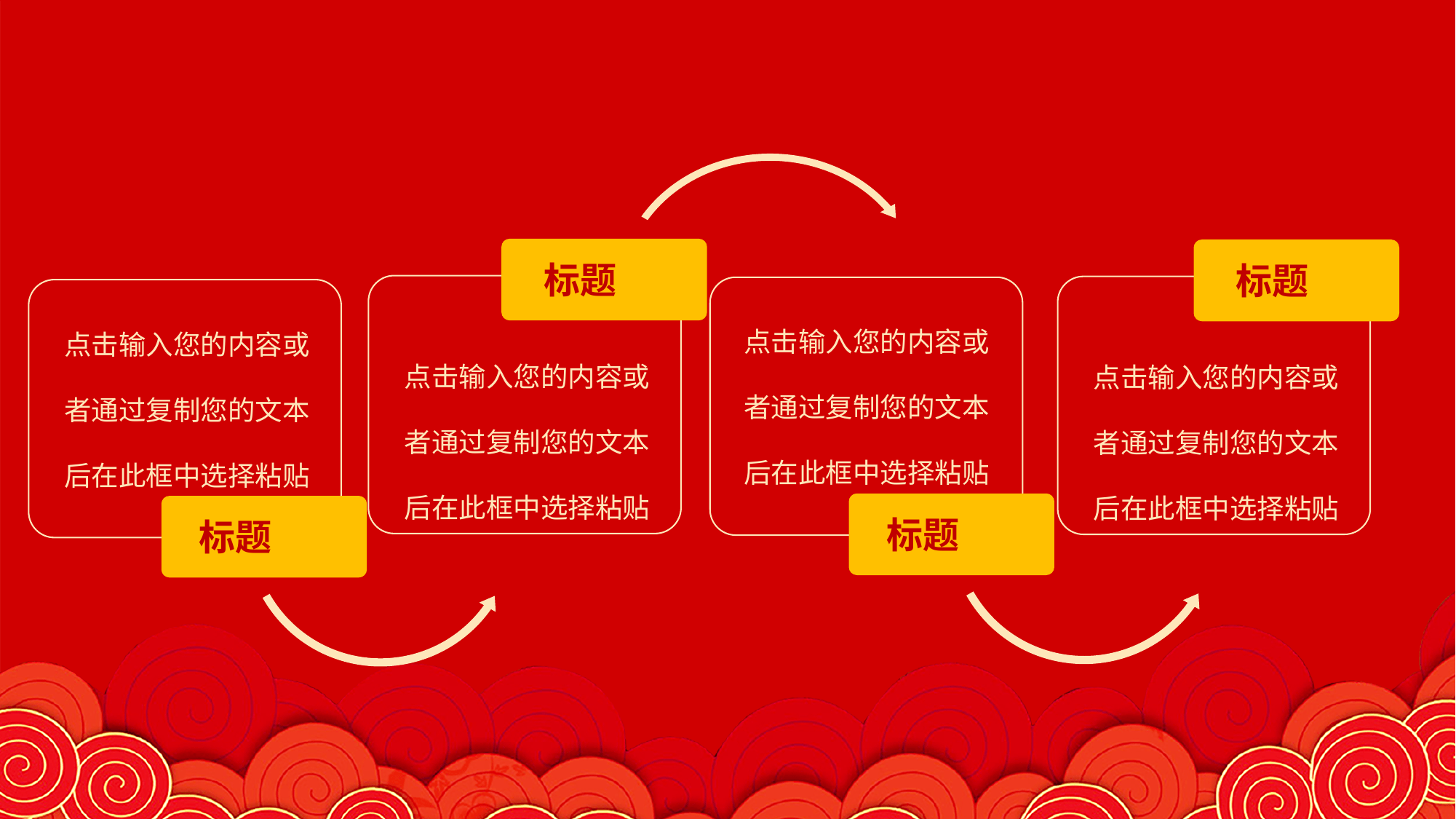

标题
标题

点击输入您的内容或者通过复制您的文本后在此框中选择粘贴
点击输入您的内容或者通过复制您的文本后在此框中选择粘贴
点击输入您的内容或者通过复制您的文本后在此框中选择粘贴
点击输入您的内容或者通过复制您的文本后在此框中选择粘贴

标题
标题